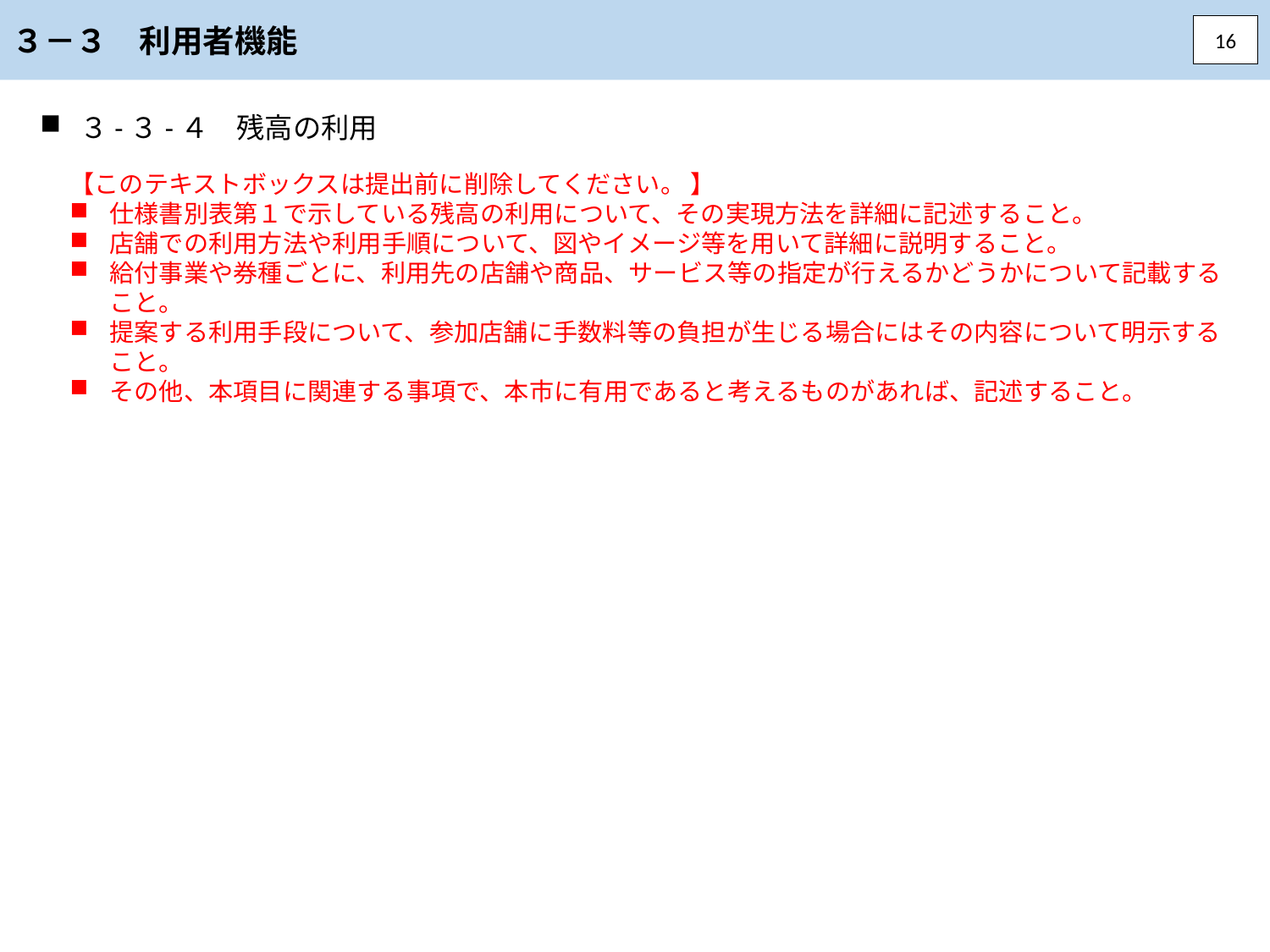

３－３　利用者機能
16
３-３-４　残高の利用
【このテキストボックスは提出前に削除してください。 】
仕様書別表第１で示している残高の利用について、その実現方法を詳細に記述すること。
店舗での利用方法や利用手順について、図やイメージ等を用いて詳細に説明すること。
給付事業や券種ごとに、利用先の店舗や商品、サービス等の指定が行えるかどうかについて記載すること。
提案する利用手段について、参加店舗に手数料等の負担が生じる場合にはその内容について明示すること。
その他、本項目に関連する事項で、本市に有用であると考えるものがあれば、記述すること。